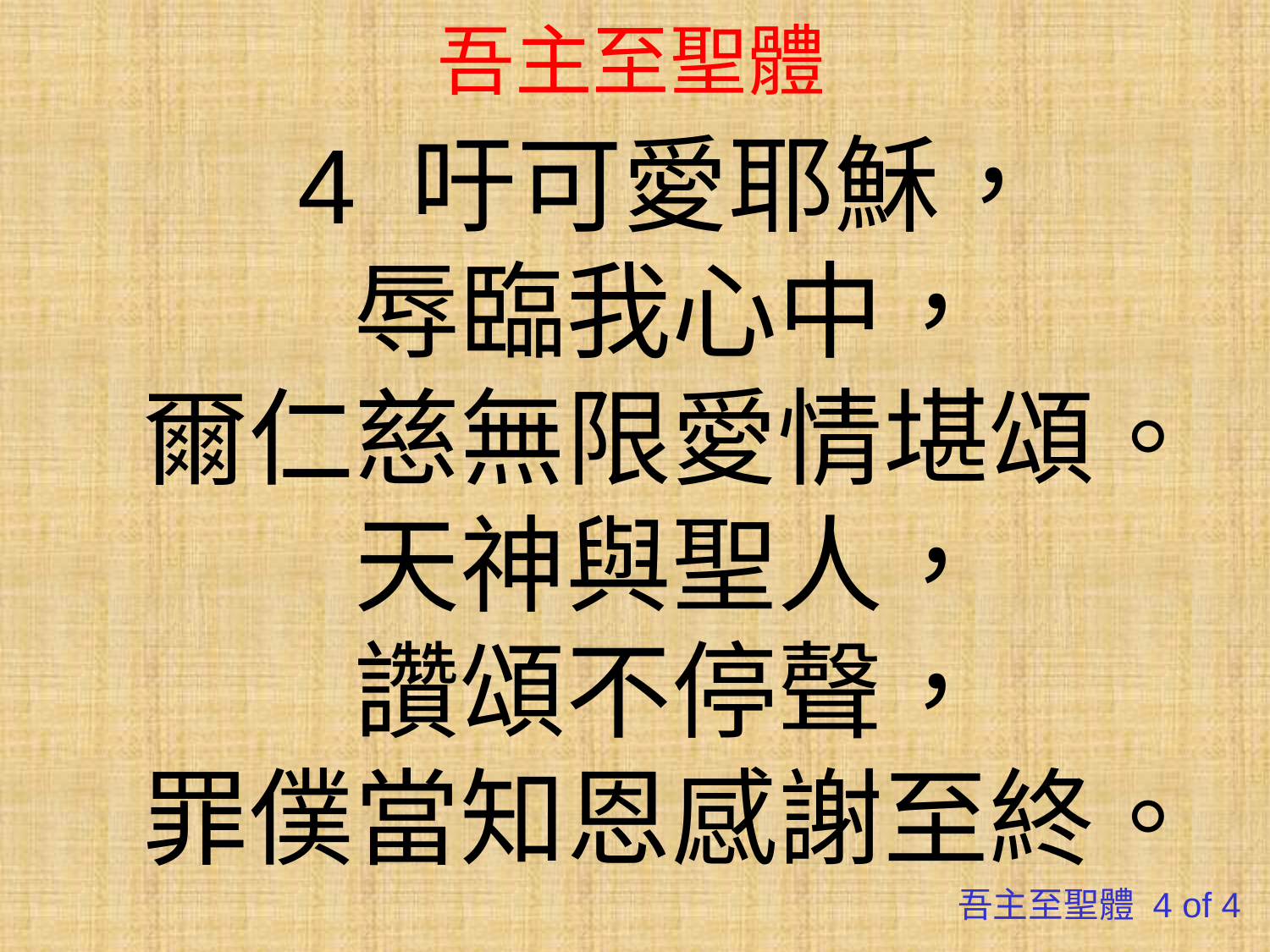

# 吾主至聖體
4 吁可愛耶穌，
辱臨我心中，
爾仁慈無限愛情堪頌。
天神與聖人，
讚頌不停聲，
罪僕當知恩感謝至終。

吾主至聖體 4 of 4